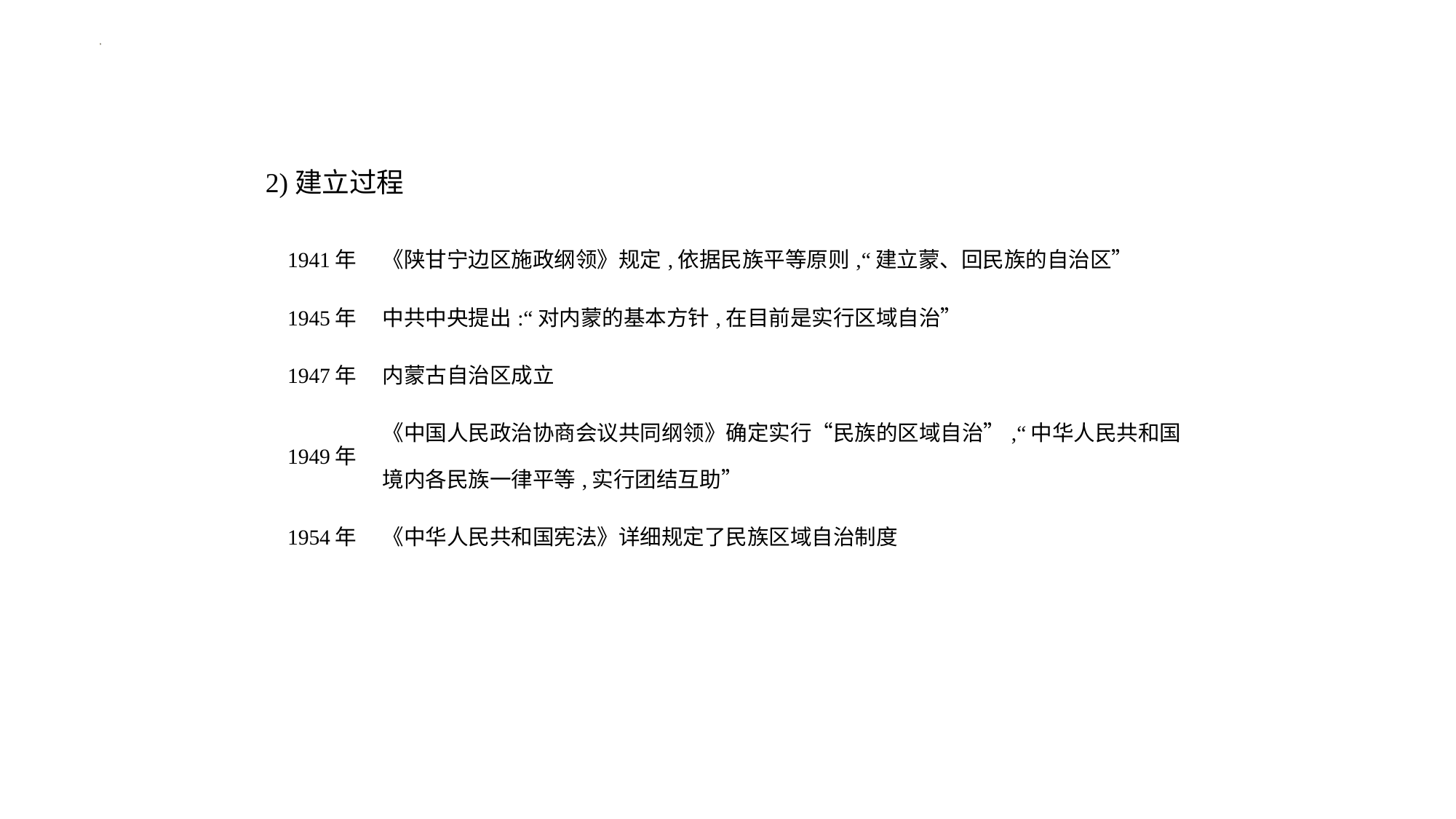

2)建立过程
| 1941年 | 《陕甘宁边区施政纲领》规定,依据民族平等原则,“建立蒙、回民族的自治区” |
| --- | --- |
| 1945年 | 中共中央提出:“对内蒙的基本方针,在目前是实行区域自治” |
| 1947年 | 内蒙古自治区成立 |
| 1949年 | 《中国人民政治协商会议共同纲领》确定实行“民族的区域自治”,“中华人民共和国境内各民族一律平等,实行团结互助” |
| 1954年 | 《中华人民共和国宪法》详细规定了民族区域自治制度 |